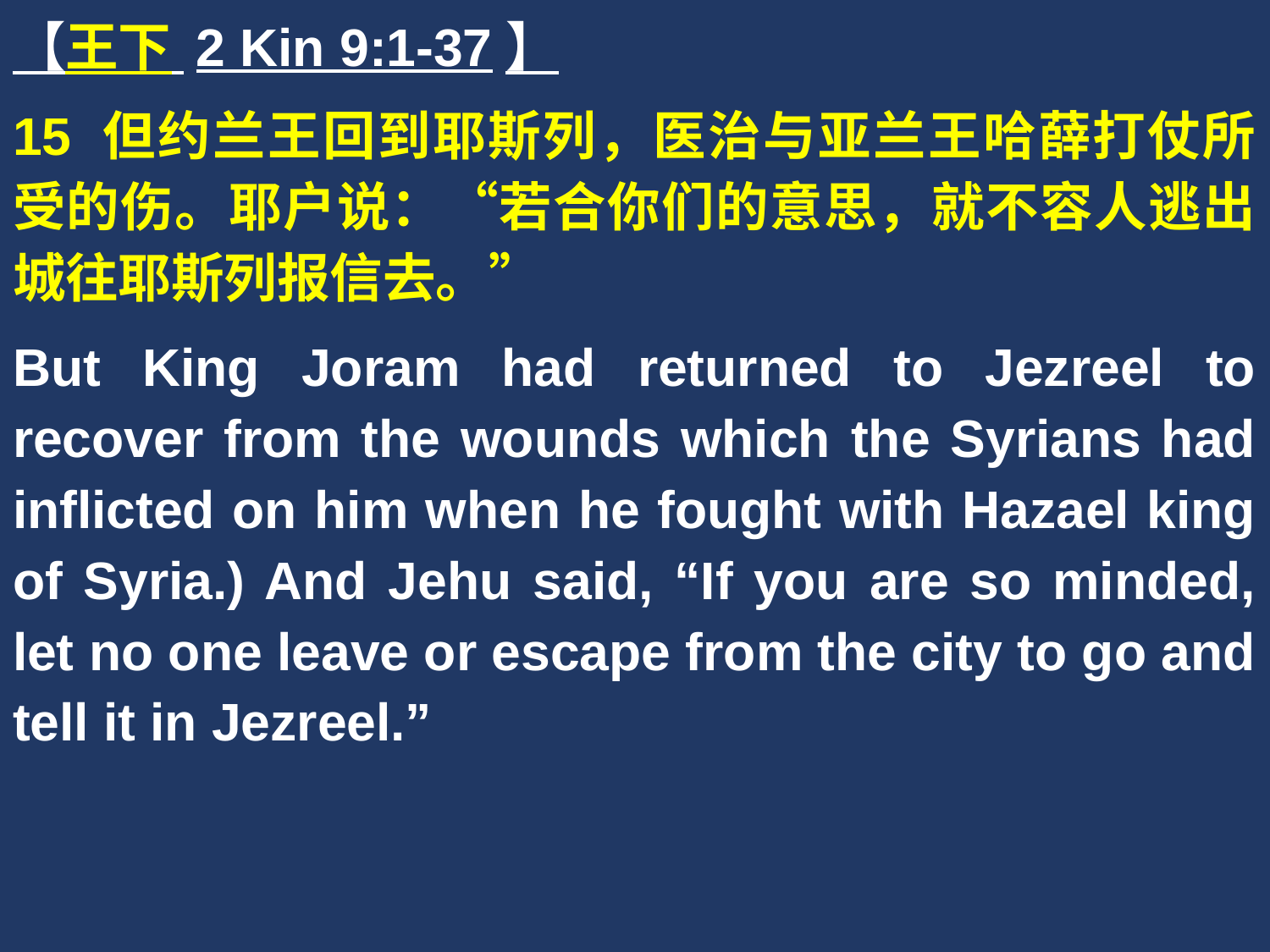

【王下 2 Kin 9:1-37】
15 但约兰王回到耶斯列，医治与亚兰王哈薛打仗所受的伤。耶户说：“若合你们的意思，就不容人逃出城往耶斯列报信去。”
But King Joram had returned to Jezreel to recover from the wounds which the Syrians had inflicted on him when he fought with Hazael king of Syria.) And Jehu said, “If you are so minded, let no one leave or escape from the city to go and tell it in Jezreel.”